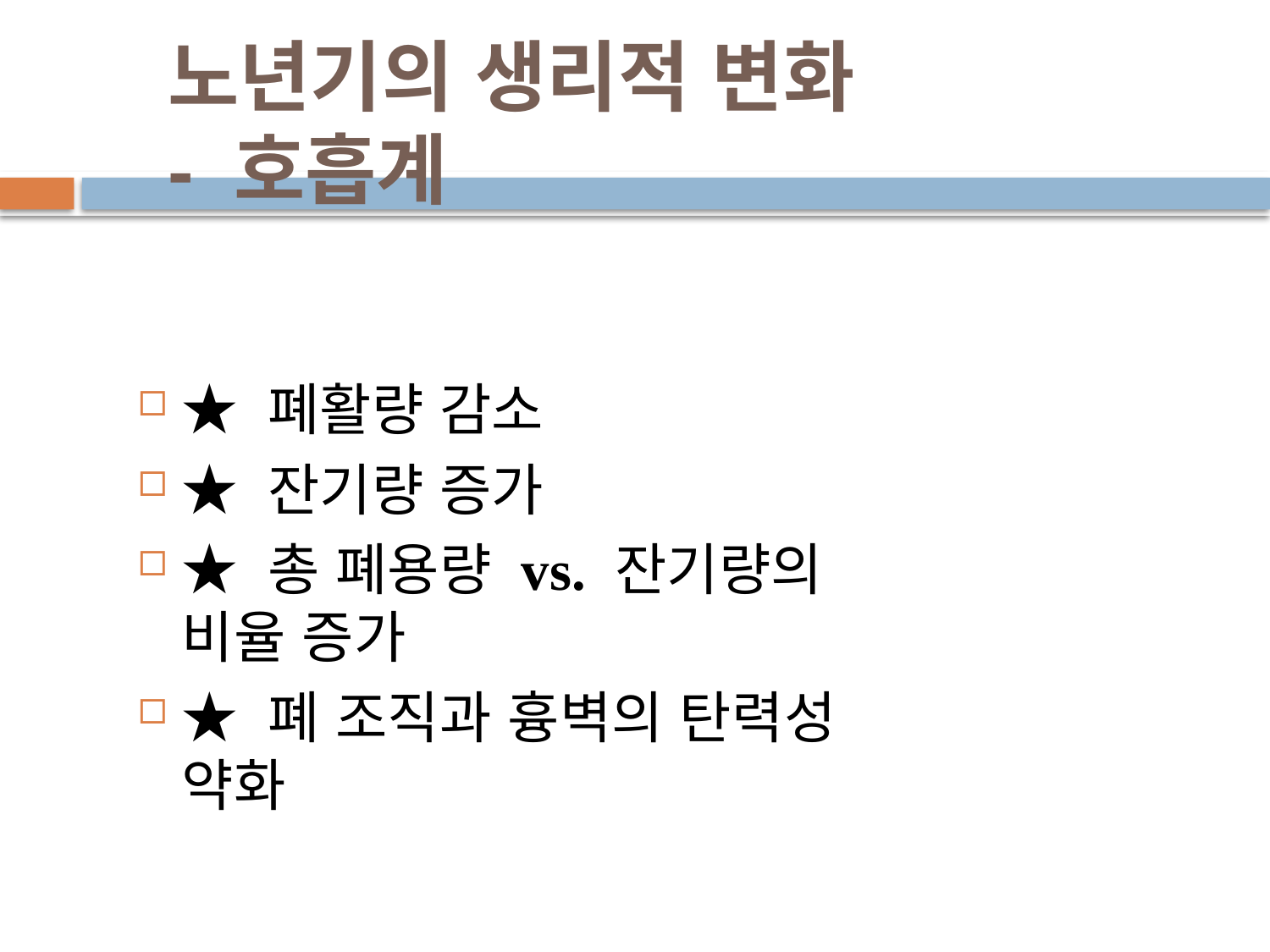

# 노년기의 생리적 변화 - 호흡계

★ 폐활량 감소
★ 잔기량 증가
★ 총 폐용량 vs. 잔기량의 비율 증가
★ 폐 조직과 흉벽의 탄력성 약화